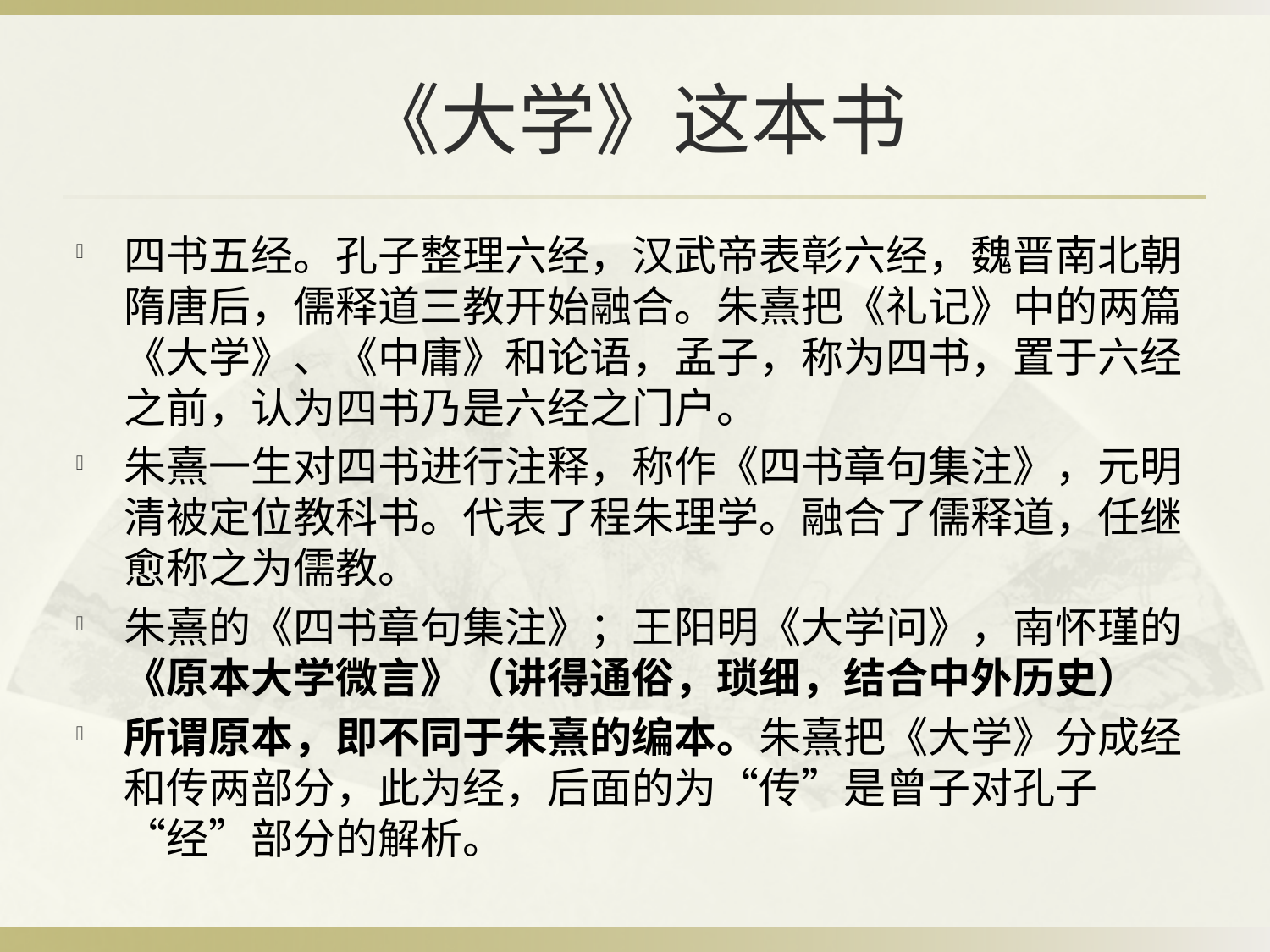

# 《大学》这本书
四书五经。孔子整理六经，汉武帝表彰六经，魏晋南北朝隋唐后，儒释道三教开始融合。朱熹把《礼记》中的两篇《大学》、《中庸》和论语，孟子，称为四书，置于六经之前，认为四书乃是六经之门户。
朱熹一生对四书进行注释，称作《四书章句集注》，元明清被定位教科书。代表了程朱理学。融合了儒释道，任继愈称之为儒教。
朱熹的《四书章句集注》；王阳明《大学问》，南怀瑾的《原本大学微言》（讲得通俗，琐细，结合中外历史）
所谓原本，即不同于朱熹的编本。朱熹把《大学》分成经和传两部分，此为经，后面的为“传”是曾子对孔子“经”部分的解析。